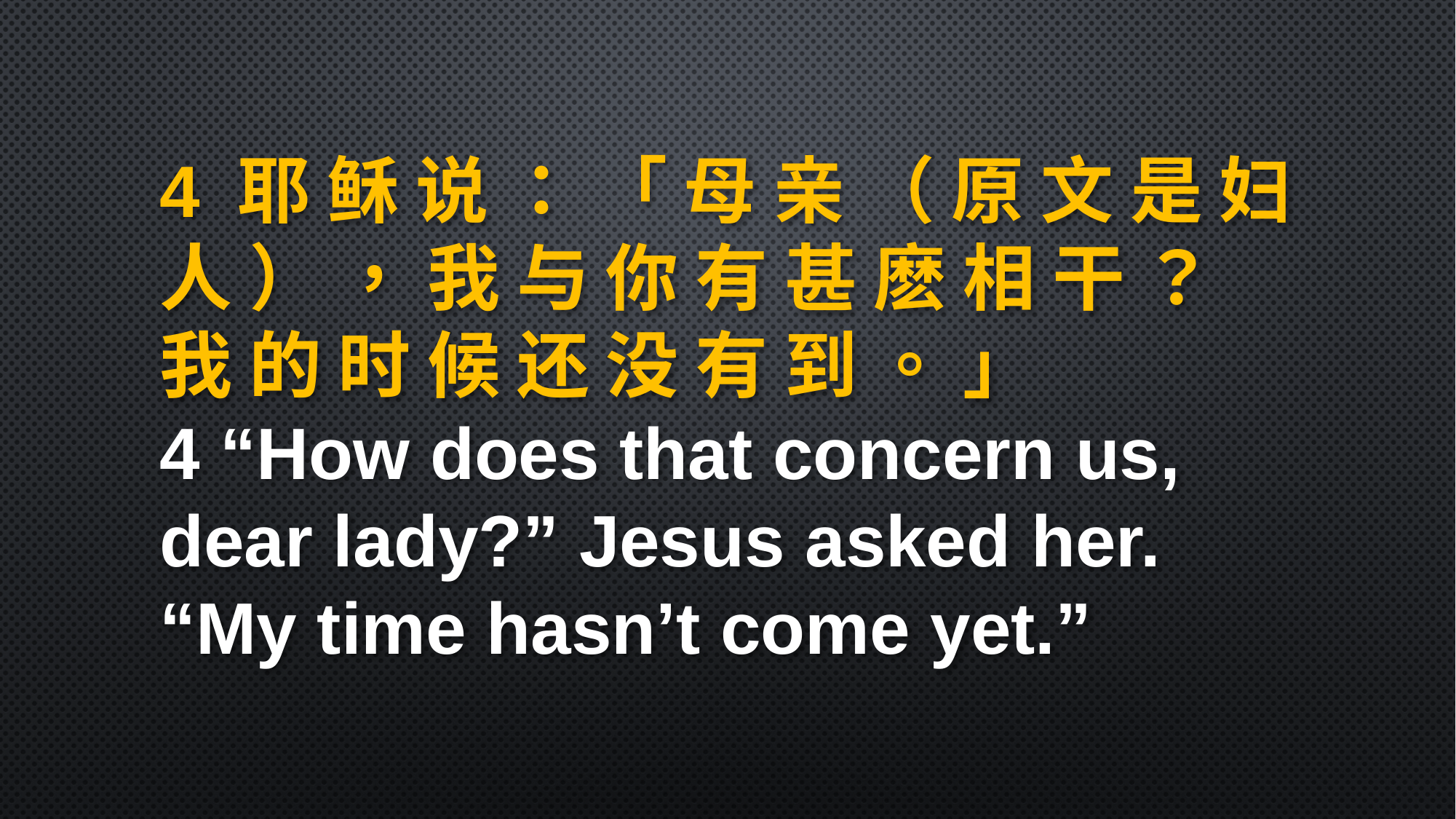

4 耶 稣 说 ： 「 母 亲 （ 原 文 是 妇 人 ） ， 我 与 你 有 甚 麽 相 干 ？ 我 的 时 候 还 没 有 到 。 」
4 “How does that concern us, dear lady?” Jesus asked her. “My time hasn’t come yet.”